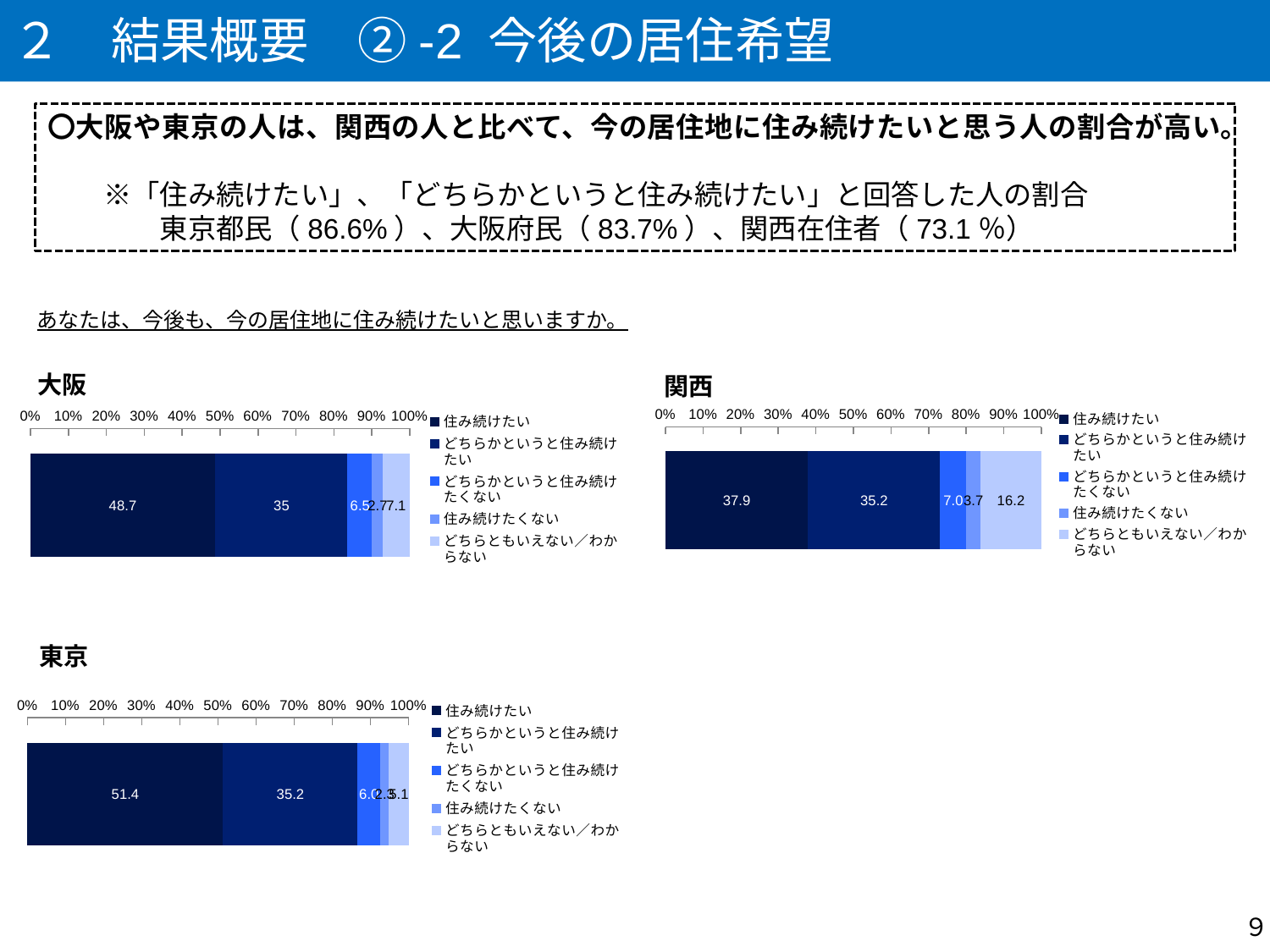

２　結果概要　②-2 今後の居住希望
〇大阪や東京の人は、関西の人と比べて、今の居住地に住み続けたいと思う人の割合が高い。

　　※「住み続けたい」、「どちらかというと住み続けたい」と回答した人の割合
　　　　東京都民（86.6%）、大阪府民（83.7%）、関西在住者（73.1％）
あなたは、今後も、今の居住地に住み続けたいと思いますか。
大阪
関西

### Chart

| Category | 住み続けたい | どちらかというと住み続けたい | どちらかというと住み続けたくない | 住み続けたくない | どちらともいえない／わからない |
|---|---|---|---|---|---|

### Chart

| Category | 住み続けたい | どちらかというと住み続けたい | どちらかというと住み続けたくない | 住み続けたくない | どちらともいえない／わからない |
|---|---|---|---|---|---|
東京

### Chart

| Category | 住み続けたい | どちらかというと住み続けたい | どちらかというと住み続けたくない | 住み続けたくない | どちらともいえない／わからない |
|---|---|---|---|---|---|
９